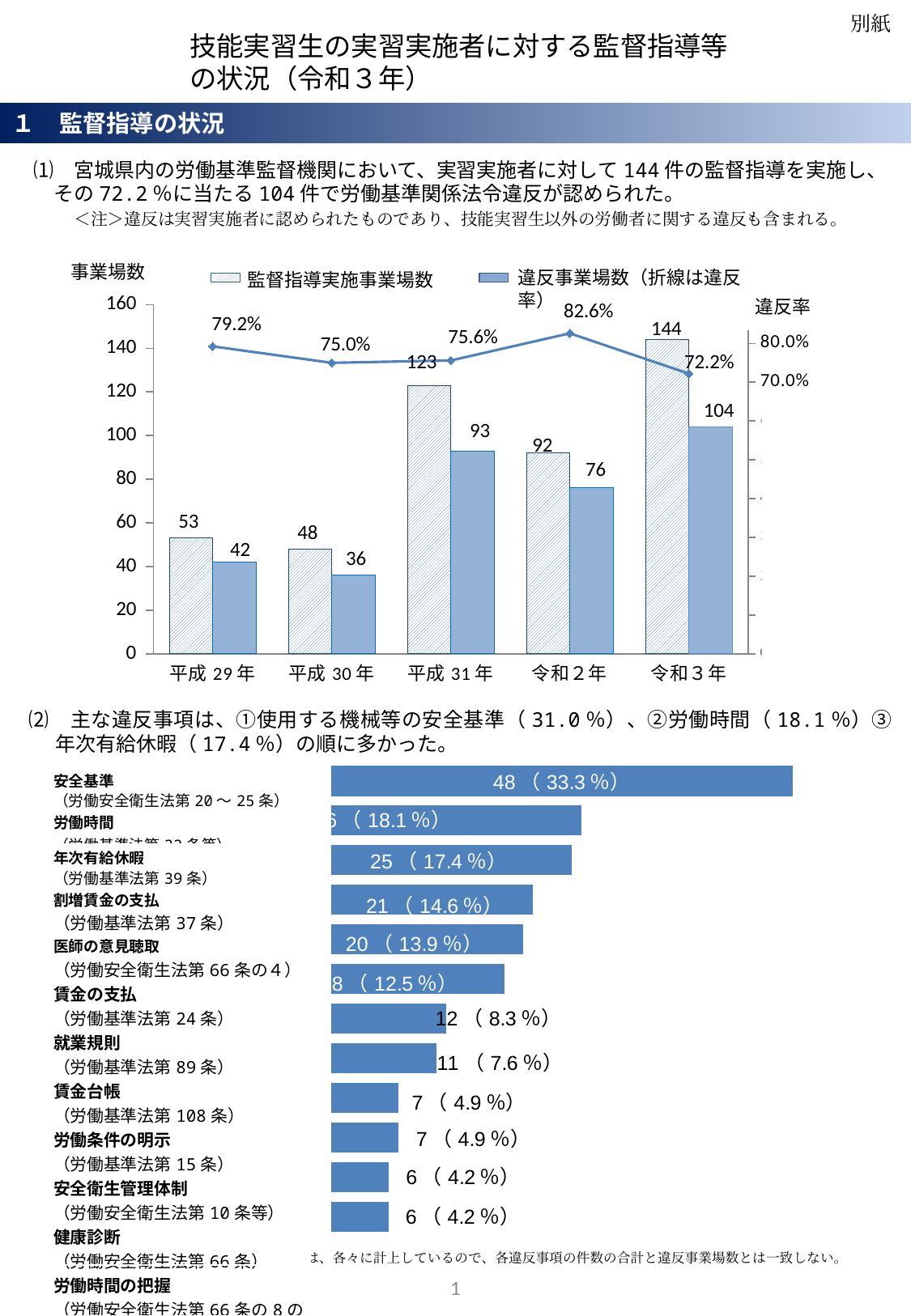

別紙
技能実習生の実習実施者に対する監督指導等の状況（令和３年）
１　監督指導の状況
　⑴　宮城県内の労働基準監督機関において、実習実施者に対して144件の監督指導を実施し、
　　その72.2％に当たる104件で労働基準関係法令違反が認められた。
　　　＜注＞違反は実習実施者に認められたものであり、技能実習生以外の労働者に関する違反も含まれる。
事業場数
違反事業場数（折線は違反率）

監督指導実施事業場数

### Chart

| Category | 監督指導実施事業場数 | 違反事業場数 | 違反率 |
|---|---|---|---|
| 平成29年 | 53.0 | 42.0 | 0.7924528301886793 |
| 平成30年 | 48.0 | 36.0 | 0.75 |
| 平成31年 | 123.0 | 93.0 | 0.7560975609756098 |
| 令和２年 | 92.0 | 76.0 | 0.8260869565217391 |
| 令和３年 | 144.0 | 104.0 | 0.7222222222222222 |
違反率
　⑵　主な違反事項は、①使用する機械等の安全基準（31.0％）、②労働時間（18.1％）③年次有給休暇（17.4％）の順に多かった。

### Chart

| Category |  |
|---|---|
| 安全基準 |
| --- |
| （労働安全衛生法第20～25条） 労働時間 （労働基準法第32条等） |
| 年次有給休暇 |
| （労働基準法第39条） 割増賃金の支払 （労働基準法第37条） 医師の意見聴取 （労働安全衛生法第66条の４） 賃金の支払 （労働基準法第24条） 就業規則 （労働基準法第89条） 賃金台帳 （労働基準法第108条） 労働条件の明示 （労働基準法第15条） 安全衛生管理体制 （労働安全衛生法第10条等） 健康診断 （労働安全衛生法第66条） 労働時間の把握 （労働安全衛生法第66条の8の3） |
＜注＞　違反事項が２つ以上ある場合は、各々に計上しているので、各違反事項の件数の合計と違反事業場数とは一致しない。

1